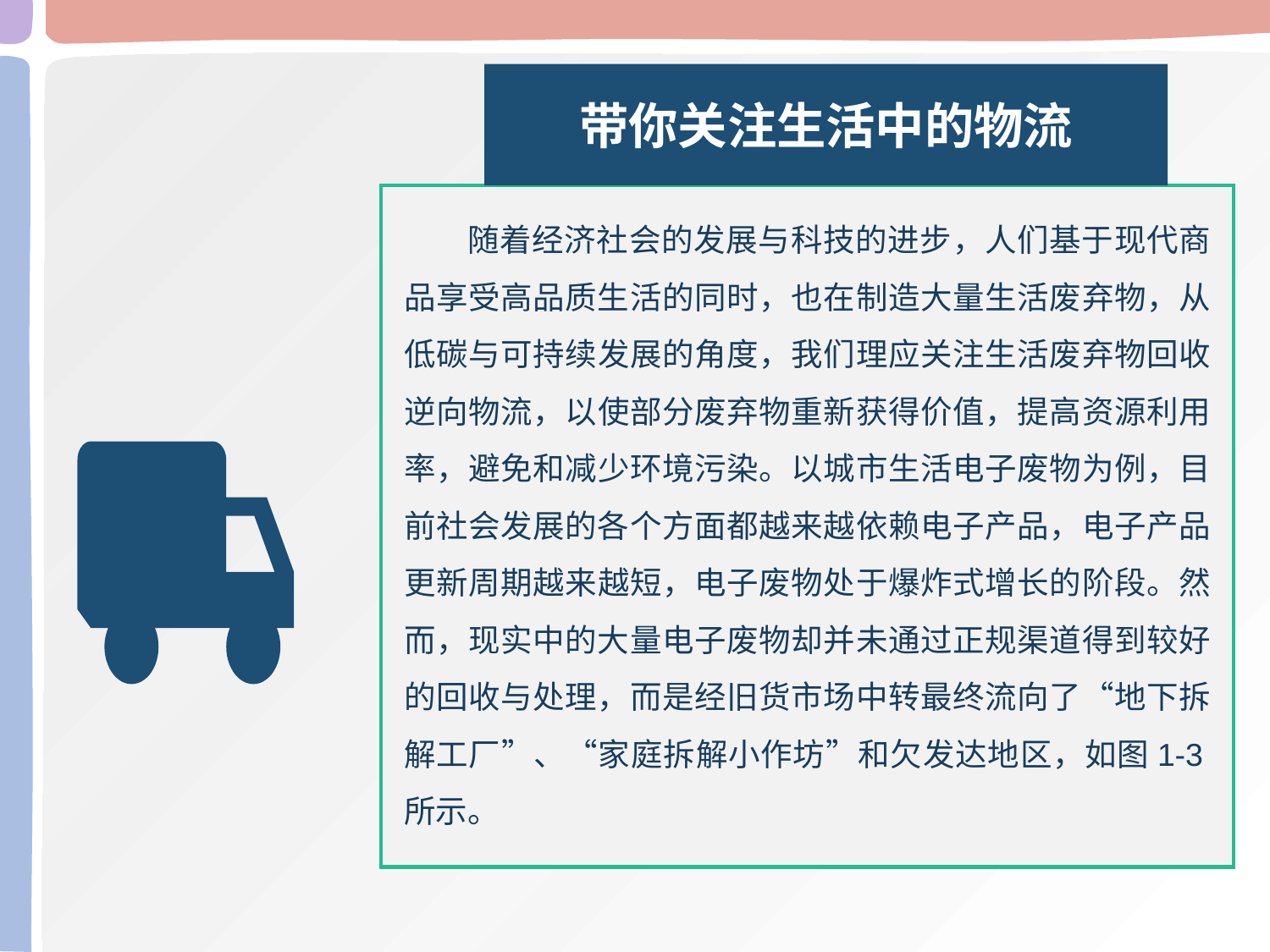

带你关注生活中的物流

随着经济社会的发展与科技的进步，人们基于现代商品享受高品质生活的同时，也在制造大量生活废弃物，从低碳与可持续发展的角度，我们理应关注生活废弃物回收逆向物流，以使部分废弃物重新获得价值，提高资源利用率，避免和减少环境污染。以城市生活电子废物为例，目前社会发展的各个方面都越来越依赖电子产品，电子产品更新周期越来越短，电子废物处于爆炸式增长的阶段。然而，现实中的大量电子废物却并未通过正规渠道得到较好的回收与处理，而是经旧货市场中转最终流向了“地下拆解工厂”、“家庭拆解小作坊”和欠发达地区，如图1-3所示。